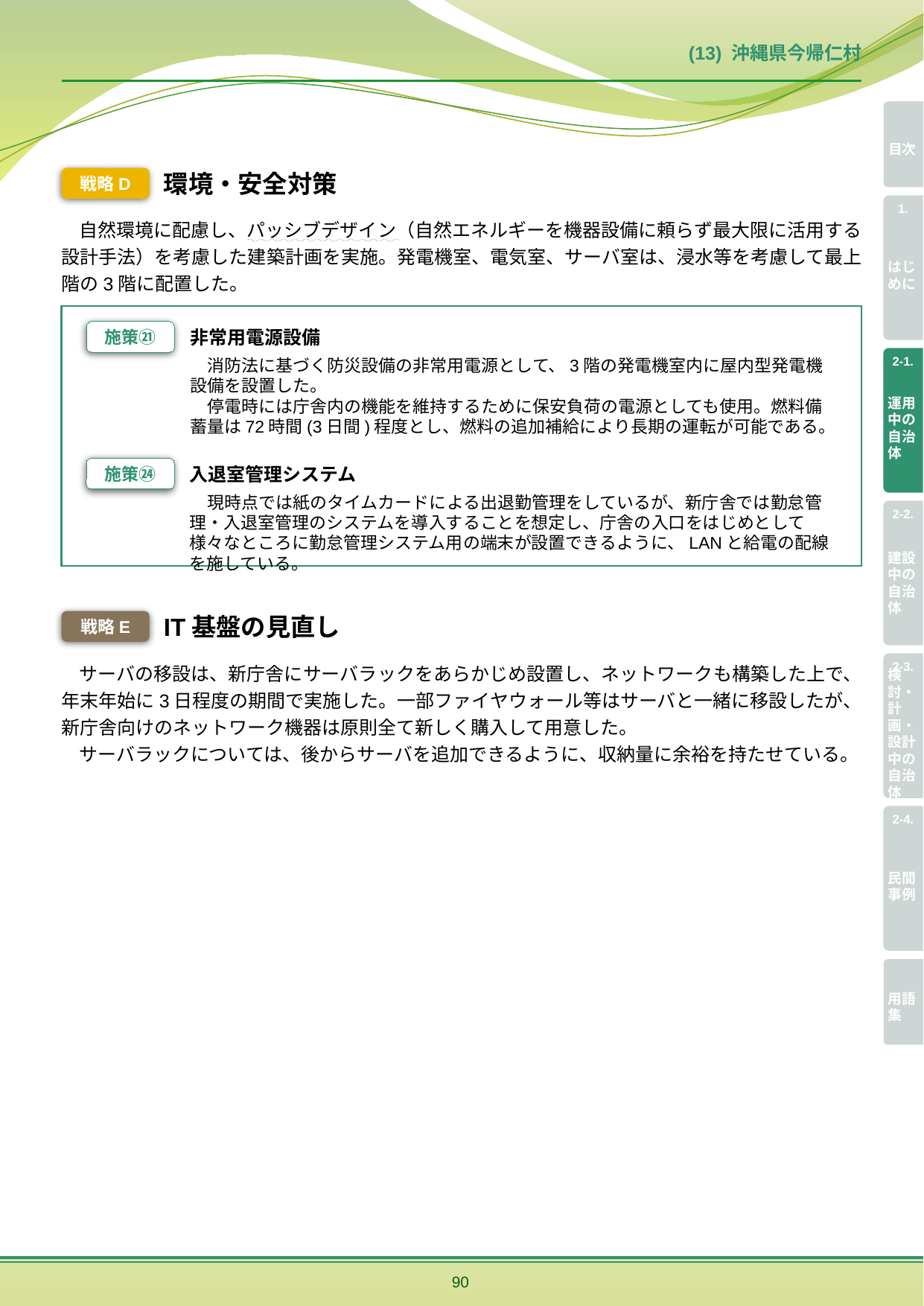

(13) 沖縄県今帰仁村
戦略D
環境・安全対策
自然環境に配慮し、パッシブデザイン（自然エネルギーを機器設備に頼らず最大限に活用する設計手法）を考慮した建築計画を実施。発電機室、電気室、サーバ室は、浸水等を考慮して最上階の3階に配置した。

施策㉑
非常用電源設備
消防法に基づく防災設備の非常用電源として、3階の発電機室内に屋内型発電機設備を設置した。
停電時には庁舎内の機能を維持するために保安負荷の電源としても使用。燃料備蓄量は72時間(3日間)程度とし、燃料の追加補給により長期の運転が可能である。
施策㉔
入退室管理システム
現時点では紙のタイムカードによる出退勤管理をしているが、新庁舎では勤怠管理・入退室管理のシステムを導入することを想定し、庁舎の入口をはじめとして様々なところに勤怠管理システム用の端末が設置できるように、LANと給電の配線を施している。
戦略E
IT基盤の見直し
サーバの移設は、新庁舎にサーバラックをあらかじめ設置し、ネットワークも構築した上で、年末年始に3日程度の期間で実施した。一部ファイヤウォール等はサーバと一緒に移設したが、新庁舎向けのネットワーク機器は原則全て新しく購入して用意した。
サーバラックについては、後からサーバを追加できるように、収納量に余裕を持たせている。
90